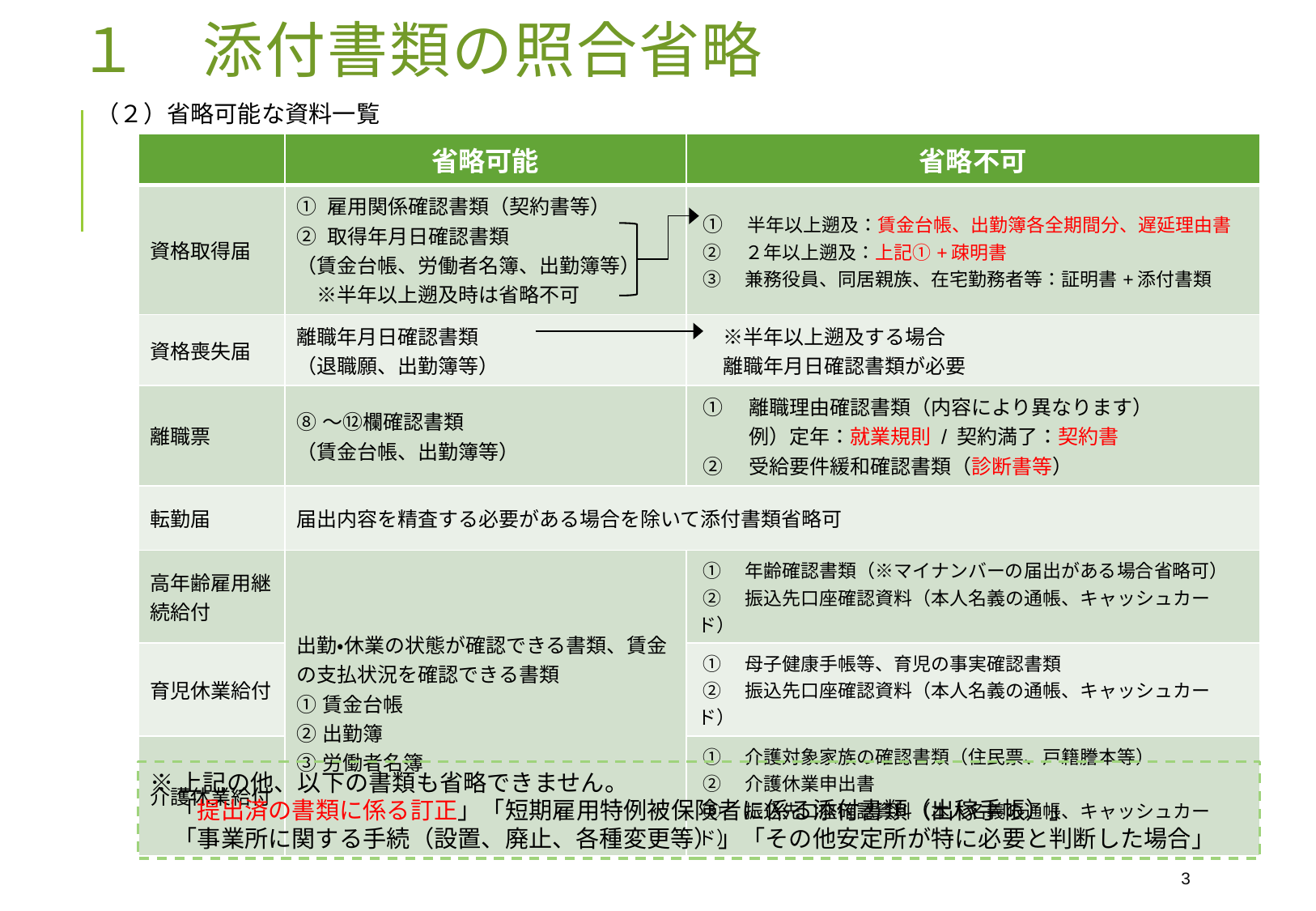

１　添付書類の照合省略
（２）省略可能な資料一覧
|  | 省略可能 | 省略不可 |
| --- | --- | --- |
| 資格取得届 | ① 雇用関係確認書類（契約書等） ② 取得年月日確認書類 （賃金台帳、労働者名簿、出勤簿等） 　※半年以上遡及時は省略不可 | ①　半年以上遡及：賃金台帳、出勤簿各全期間分、遅延理由書 ②　２年以上遡及：上記①+疎明書 ③　兼務役員、同居親族、在宅勤務者等：証明書+添付書類 |
| 資格喪失届 | 離職年月日確認書類 （退職願、出勤簿等） | ※半年以上遡及する場合 　 離職年月日確認書類が必要 |
| 離職票 | ⑧～⑫欄確認書類 （賃金台帳、出勤簿等） | ①　離職理由確認書類（内容により異なります） 　　例）定年：就業規則 / 契約満了：契約書 ②　受給要件緩和確認書類（診断書等） |
| 転勤届 | 届出内容を精査する必要がある場合を除いて添付書類省略可 |  |
| 高年齢雇用継続給付 | 出勤・休業の状態が確認できる書類、賃金の支払状況を確認できる書類 ①賃金台帳 ②出勤簿 ③労働者名簿 | ①　年齢確認書類（※マイナンバーの届出がある場合省略可） ②　振込先口座確認資料（本人名義の通帳、キャッシュカード） |
| 育児休業給付 |  | ①　母子健康手帳等、育児の事実確認書類 ②　振込先口座確認資料（本人名義の通帳、キャッシュカード） |
| 介護休業給付 |  | ①　介護対象家族の確認書類（住民票、戸籍謄本等） ②　介護休業申出書 ③　振込先口座確認資料（本人名義の通帳、キャッシュカード） |

※上記の他、以下の書類も省略できません。
　「提出済の書類に係る訂正」「短期雇用特例被保険者に係る添付書類（出稼手帳）」
　「事業所に関する手続（設置、廃止、各種変更等）」「その他安定所が特に必要と判断した場合」
3